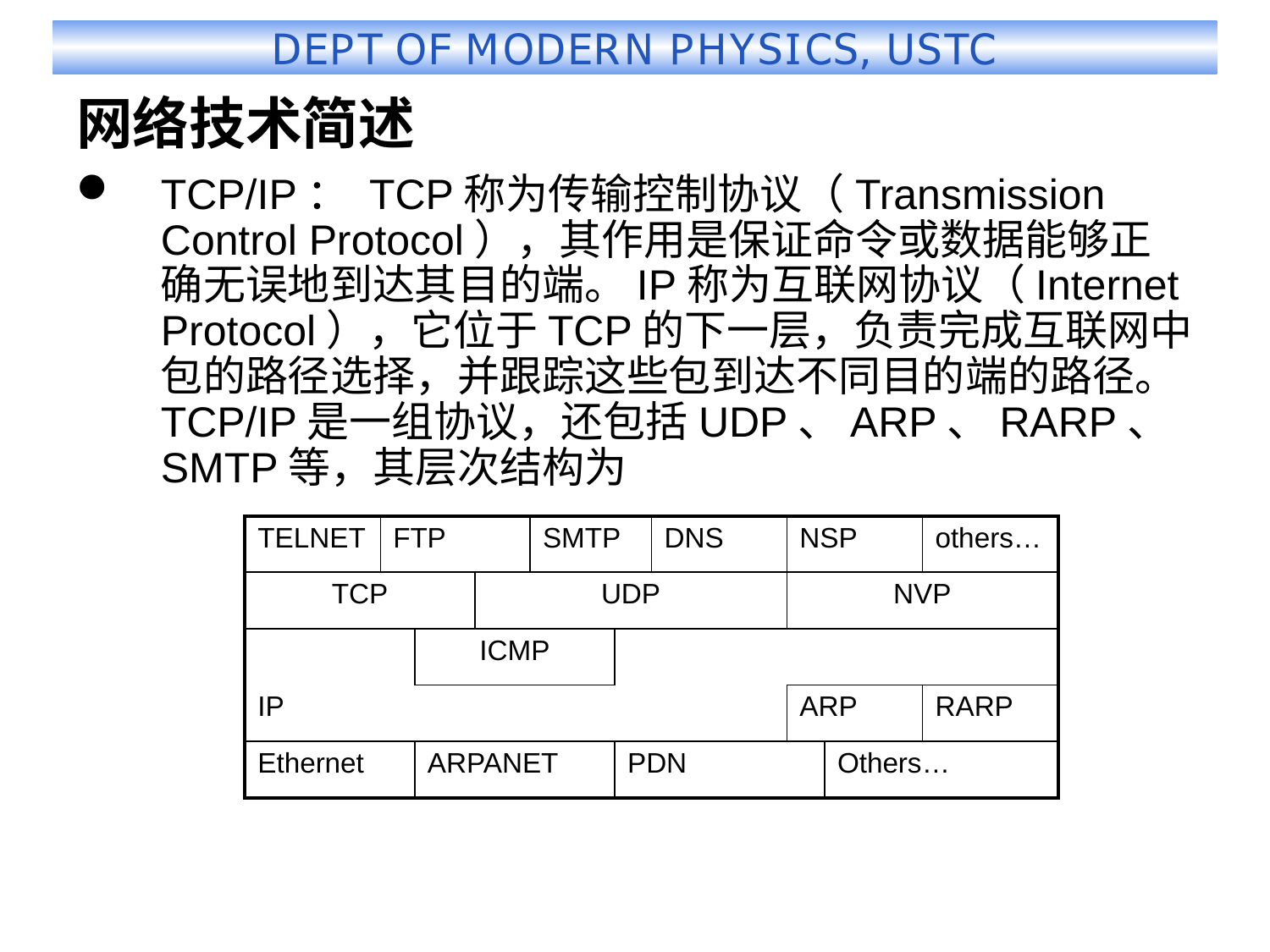

# 网络技术简述
TCP/IP： TCP称为传输控制协议（Transmission Control Protocol），其作用是保证命令或数据能够正确无误地到达其目的端。IP称为互联网协议（Internet Protocol），它位于TCP的下一层，负责完成互联网中包的路径选择，并跟踪这些包到达不同目的端的路径。TCP/IP是一组协议，还包括UDP、ARP、RARP、SMTP等，其层次结构为
| TELNET | FTP |  |  | SMTP |  | DNS | NSP |  | others… |
| --- | --- | --- | --- | --- | --- | --- | --- | --- | --- |
| TCP |  |  | UDP |  |  |  | NVP |  |  |
|  |  | ICMP |  |  |  |  |  |  |  |
| IP |  |  |  |  |  |  | ARP |  | RARP |
| Ethernet |  | ARPANET |  |  | PDN |  |  | Others… |  |